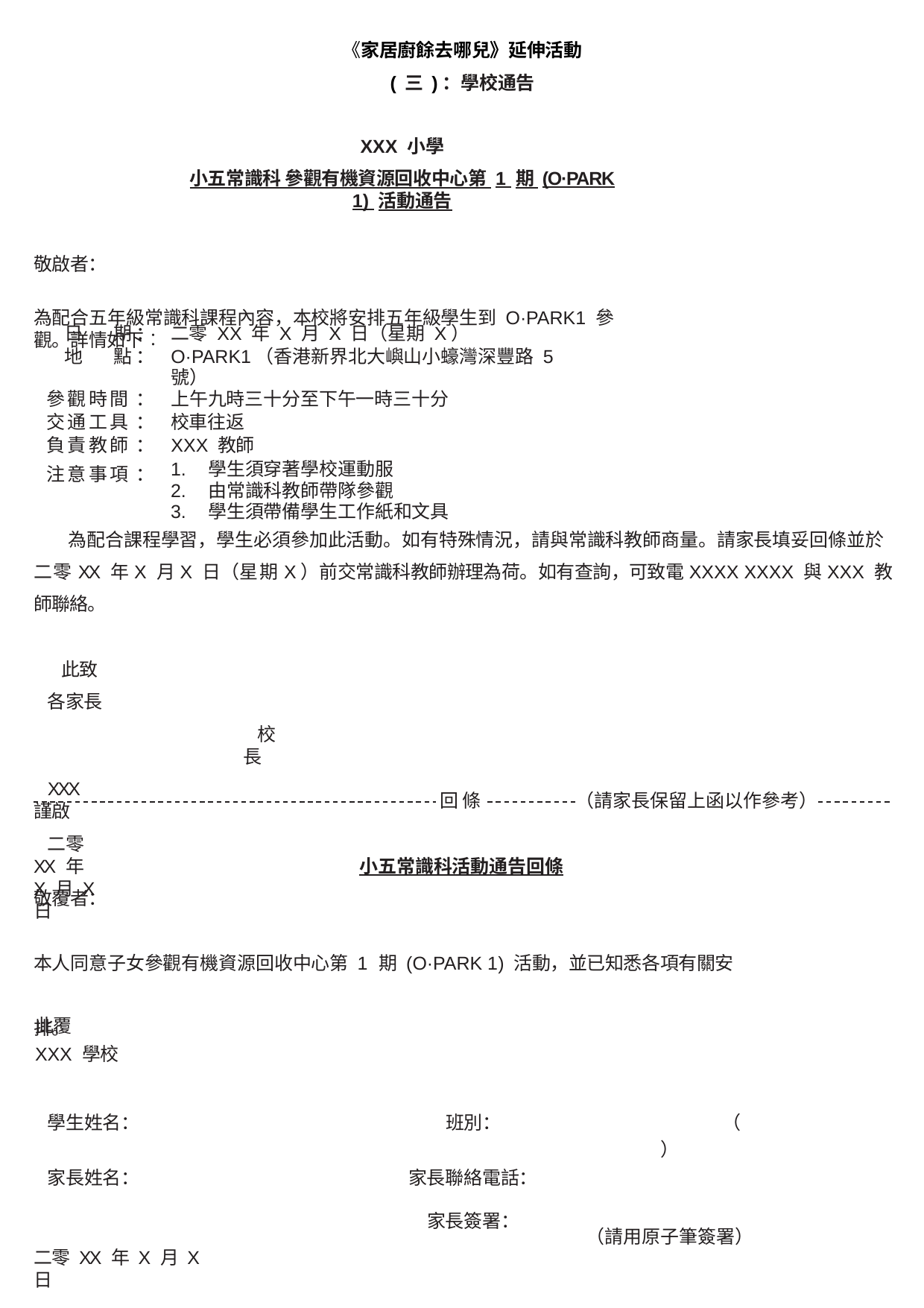

《家居廚餘去哪兒》延伸活動 ( 三 )：學校通告

XXX 小學
小五常識科 參觀有機資源回收中心第 1 期 (O·PARK 1) 活動通告

敬啟者：

為配合五年級常識科課程內容，本校將安排五年級學生到 O·PARK1 參觀。詳情如下︰
| 日 期 | ： | 二零 XX 年 X 月 X 日（星期 X） |
| --- | --- | --- |
| 地 點 | ： | O·PARK1（香港新界北大嶼山小蠔灣深豐路 5 號） |
| 參觀時間 | ： | 上午九時三十分至下午一時三十分 |
| 交通工具 | ： | 校車往返 |
| 負責教師 | ： | XXX 教師 |
| 注意事項 | ： | 學生須穿著學校運動服 由常識科教師帶隊參觀 學生須帶備學生工作紙和文具 |
為配合課程學習，學生必須參加此活動。如有特殊情況，請與常識科教師商量。請家長填妥回條並於二零XX 年X 月X 日（星期X）前交常識科教師辦理為荷。如有查詢，可致電XXXX XXXX 與XXX 教師聯絡。
此致各家長
校長
XXX 謹啟
二零 XX 年 X 月 X 日
回 條
（請家長保留上函以作參考）

小五常識科活動通告回條
敬覆者：
本人同意子女參觀有機資源回收中心第 1 期 (O·PARK 1) 活動，並已知悉各項有關安排。
此覆
XXX 學校
| 學生姓名： |  | 班別： | （ ） |
| --- | --- | --- | --- |
| 家長姓名： |  | 家長聯絡電話： |  |
|  |  | 家長簽署： | （請用原子筆簽署） |
二零 XX 年 X 月 X 日